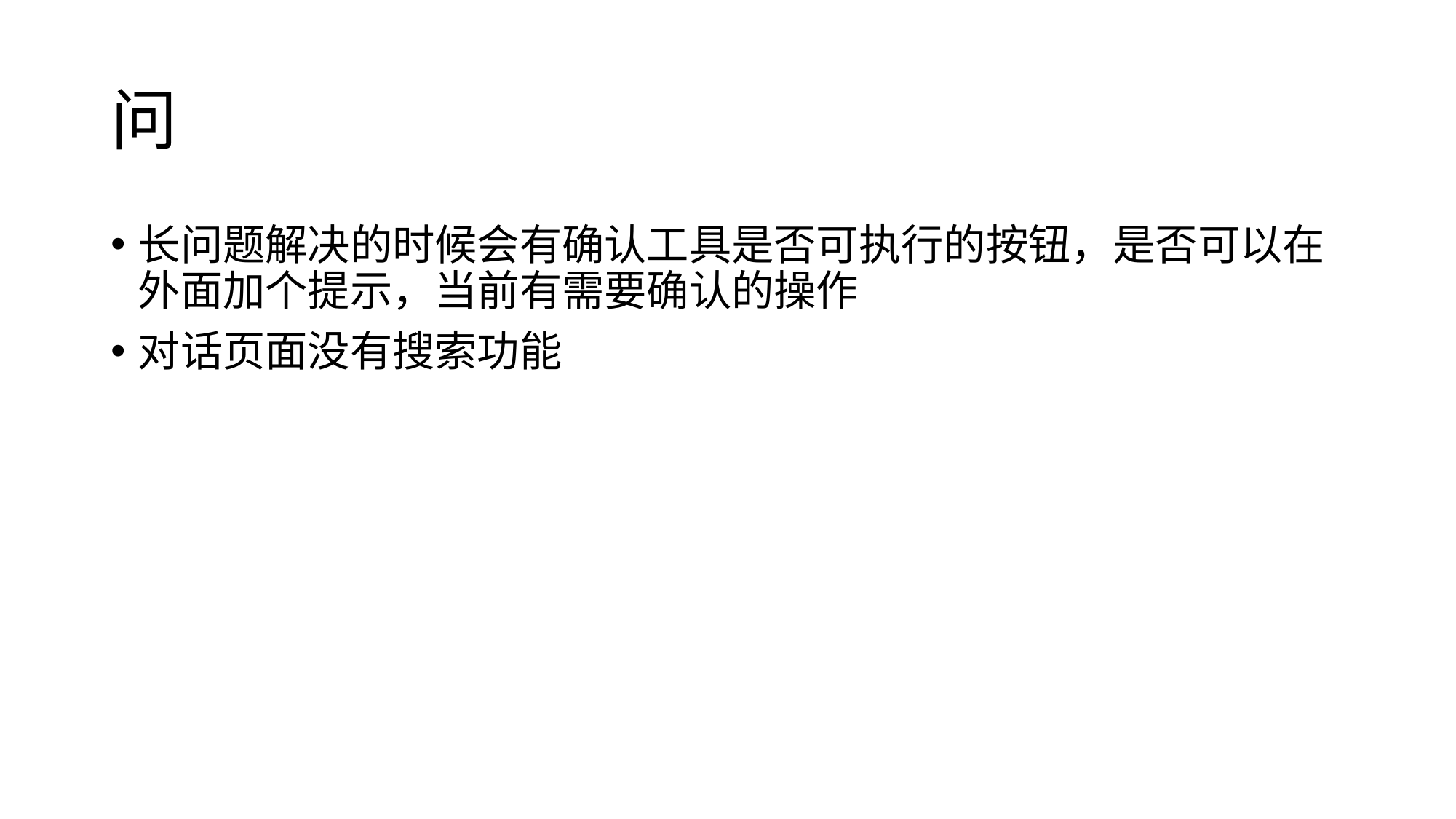

# 问
长问题解决的时候会有确认工具是否可执行的按钮，是否可以在外面加个提示，当前有需要确认的操作
对话页面没有搜索功能